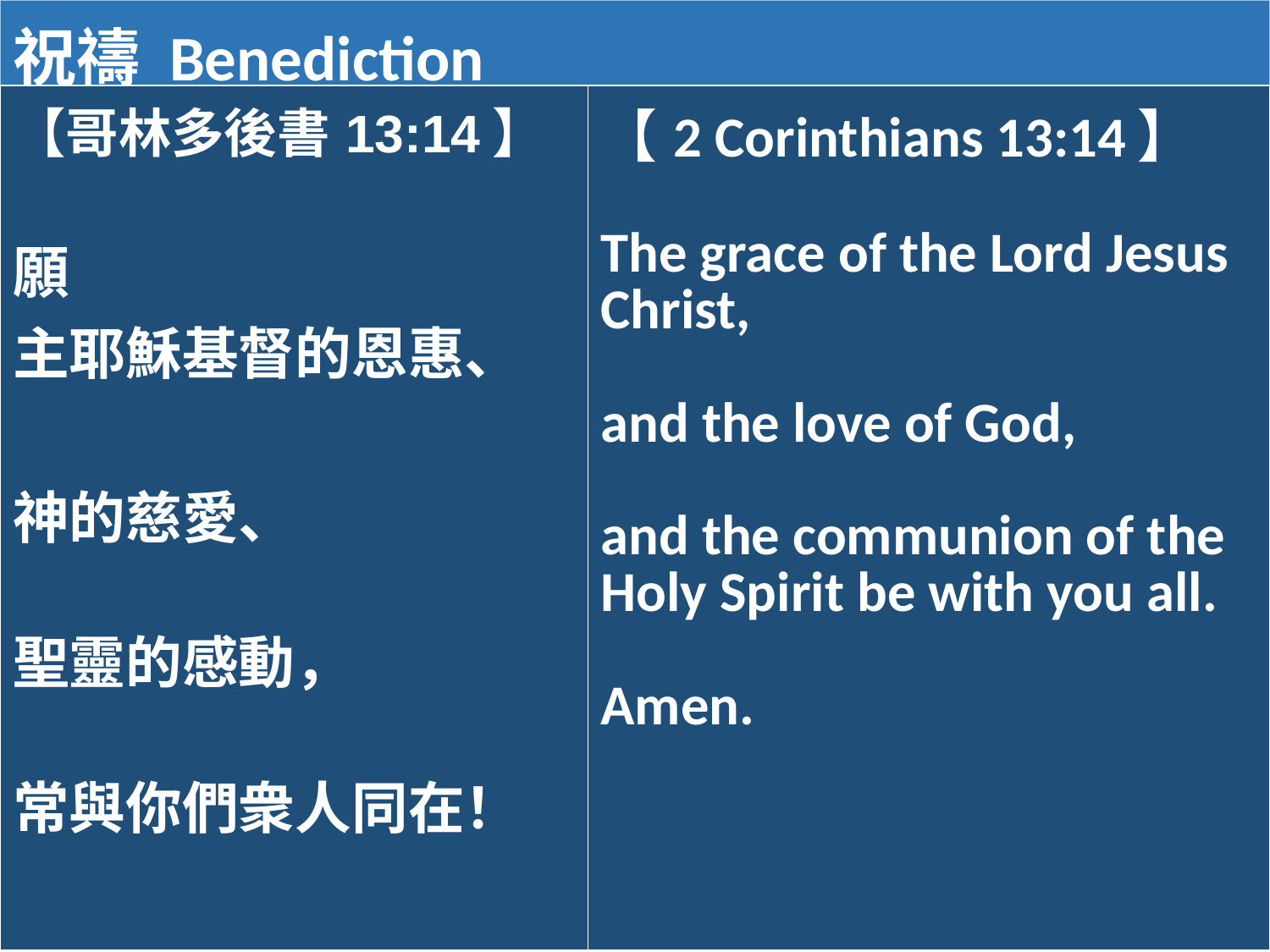

祝禱 Benediction

| 【哥林多後書13:14】 願 主耶穌基督的恩惠、 　 神的慈愛、 聖靈的感動， 常與你們衆人同在！ | 【2 Corinthians 13:14】 The grace of the Lord Jesus Christ, and the love of God, and the communion of the Holy Spirit be with you all. Amen. |
| --- | --- |